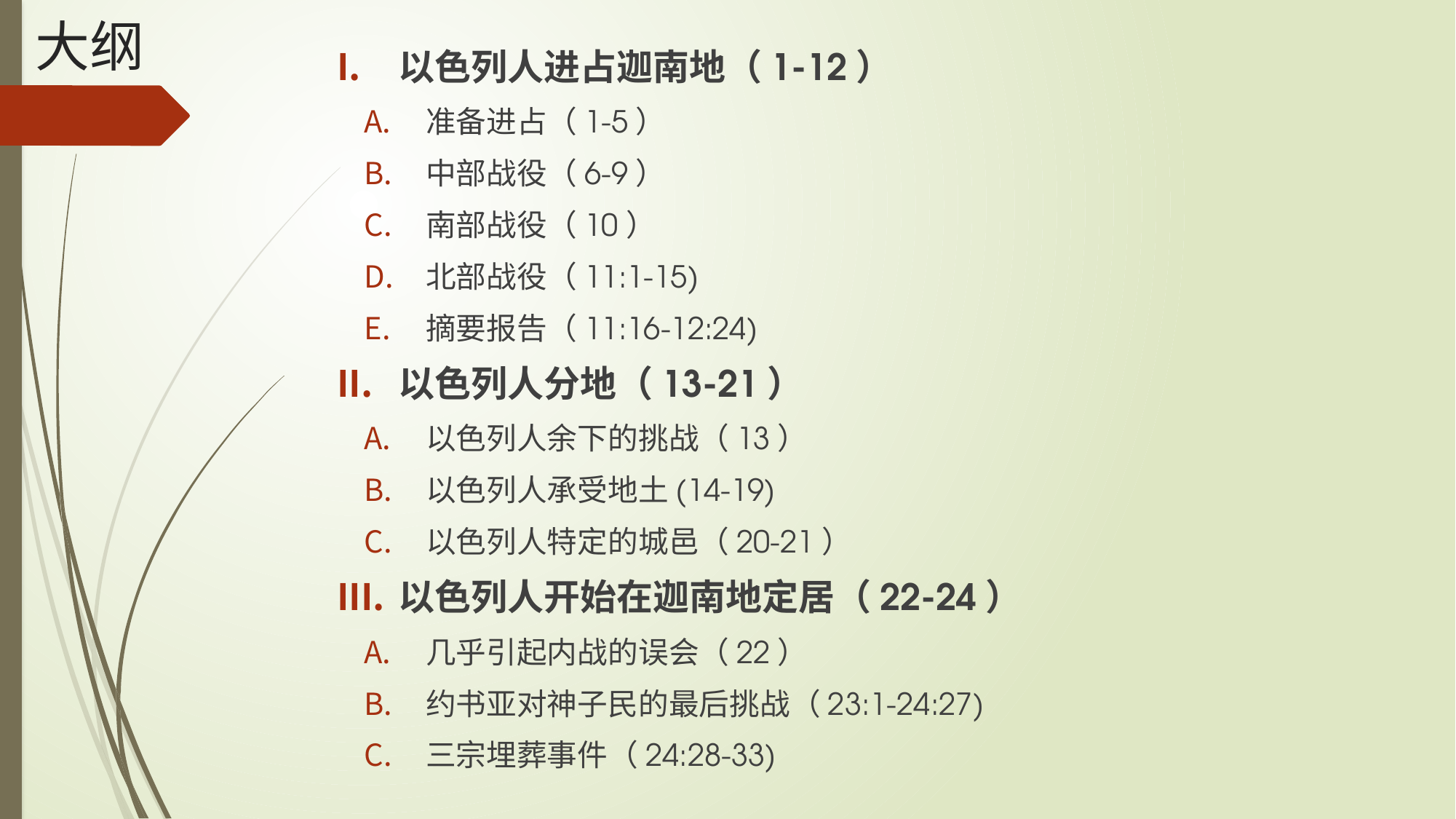

# 大纲

以色列人进占迦南地（1-12）
准备进占（1-5）
中部战役（6-9）
南部战役（10）
北部战役（11:1-15)
摘要报告（11:16-12:24)
以色列人分地（13-21）
以色列人余下的挑战（13）
以色列人承受地土(14-19)
以色列人特定的城邑（20-21）
以色列人开始在迦南地定居（22-24）
几乎引起内战的误会（22）
约书亚对神子民的最后挑战（23:1-24:27)
三宗埋葬事件（24:28-33)